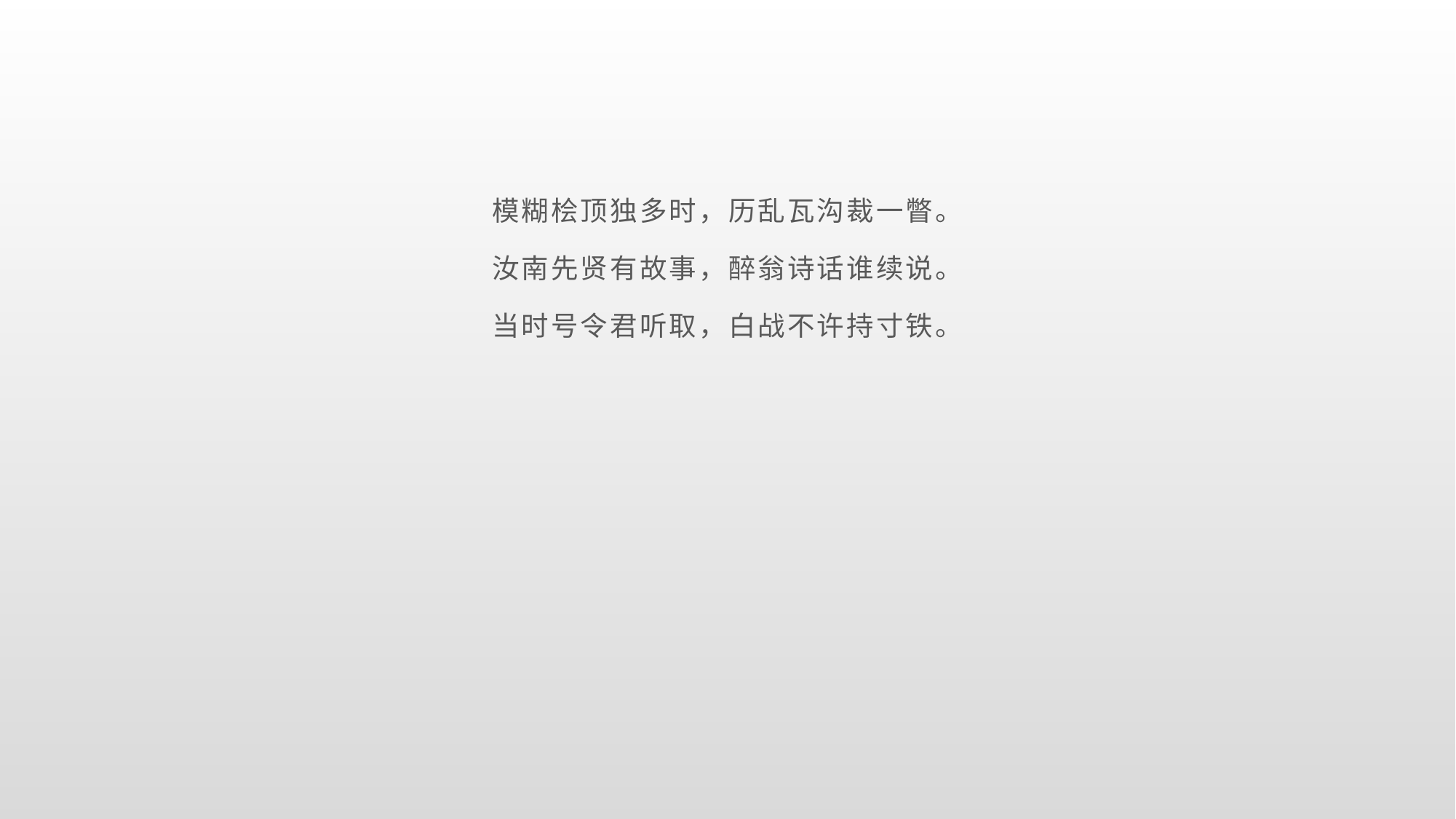

#
模糊桧顶独多时，历乱瓦沟裁一瞥。
汝南先贤有故事，醉翁诗话谁续说。
当时号令君听取，白战不许持寸铁。